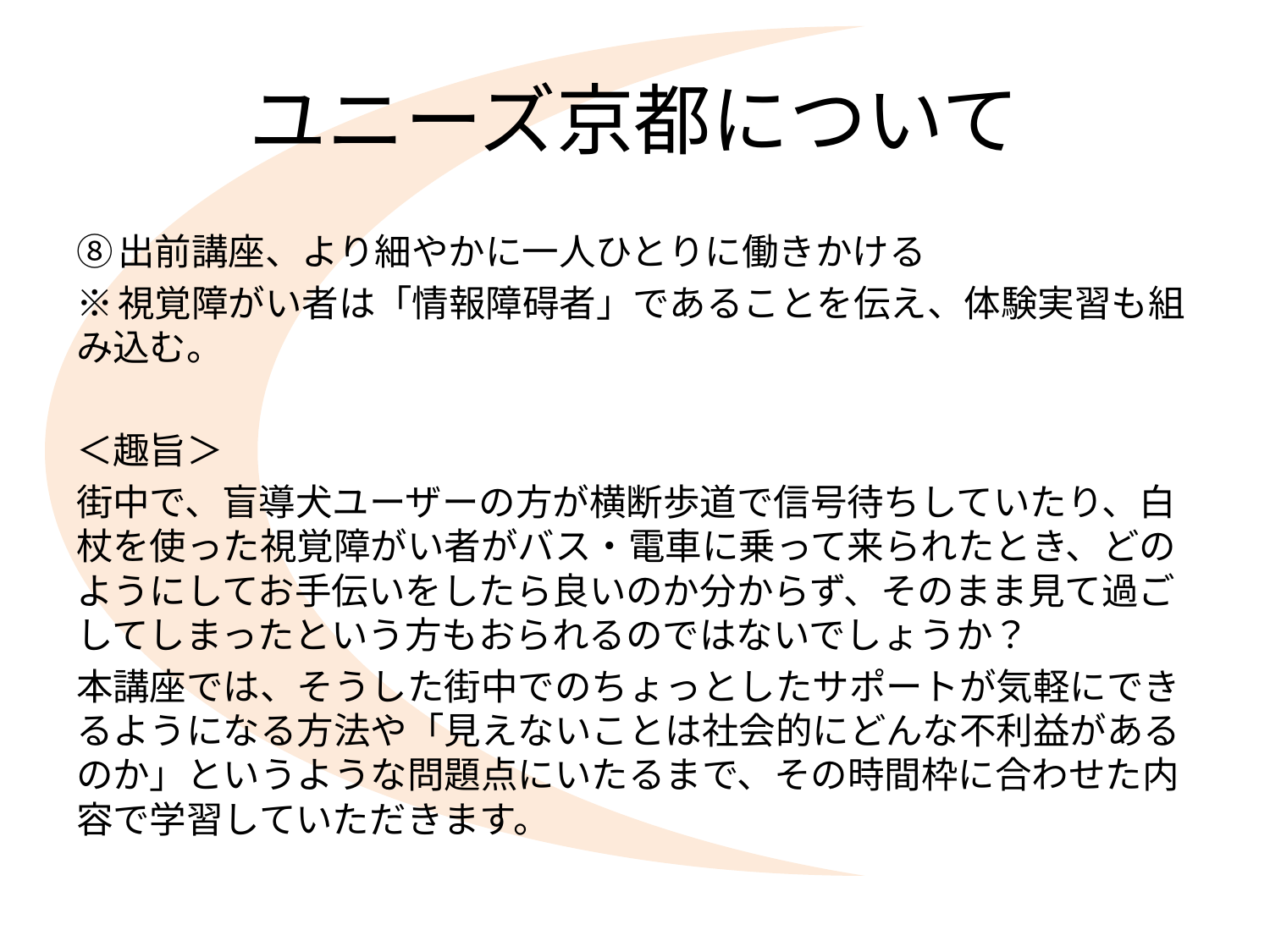

# ユニーズ京都について
⑧出前講座、より細やかに一人ひとりに働きかける
※視覚障がい者は「情報障碍者」であることを伝え、体験実習も組み込む。

＜趣旨＞
街中で、盲導犬ユーザーの方が横断歩道で信号待ちしていたり、白杖を使った視覚障がい者がバス・電車に乗って来られたとき、どのようにしてお手伝いをしたら良いのか分からず、そのまま見て過ごしてしまったという方もおられるのではないでしょうか？
本講座では、そうした街中でのちょっとしたサポートが気軽にできるようになる方法や「見えないことは社会的にどんな不利益があるのか」というような問題点にいたるまで、その時間枠に合わせた内容で学習していただきます。